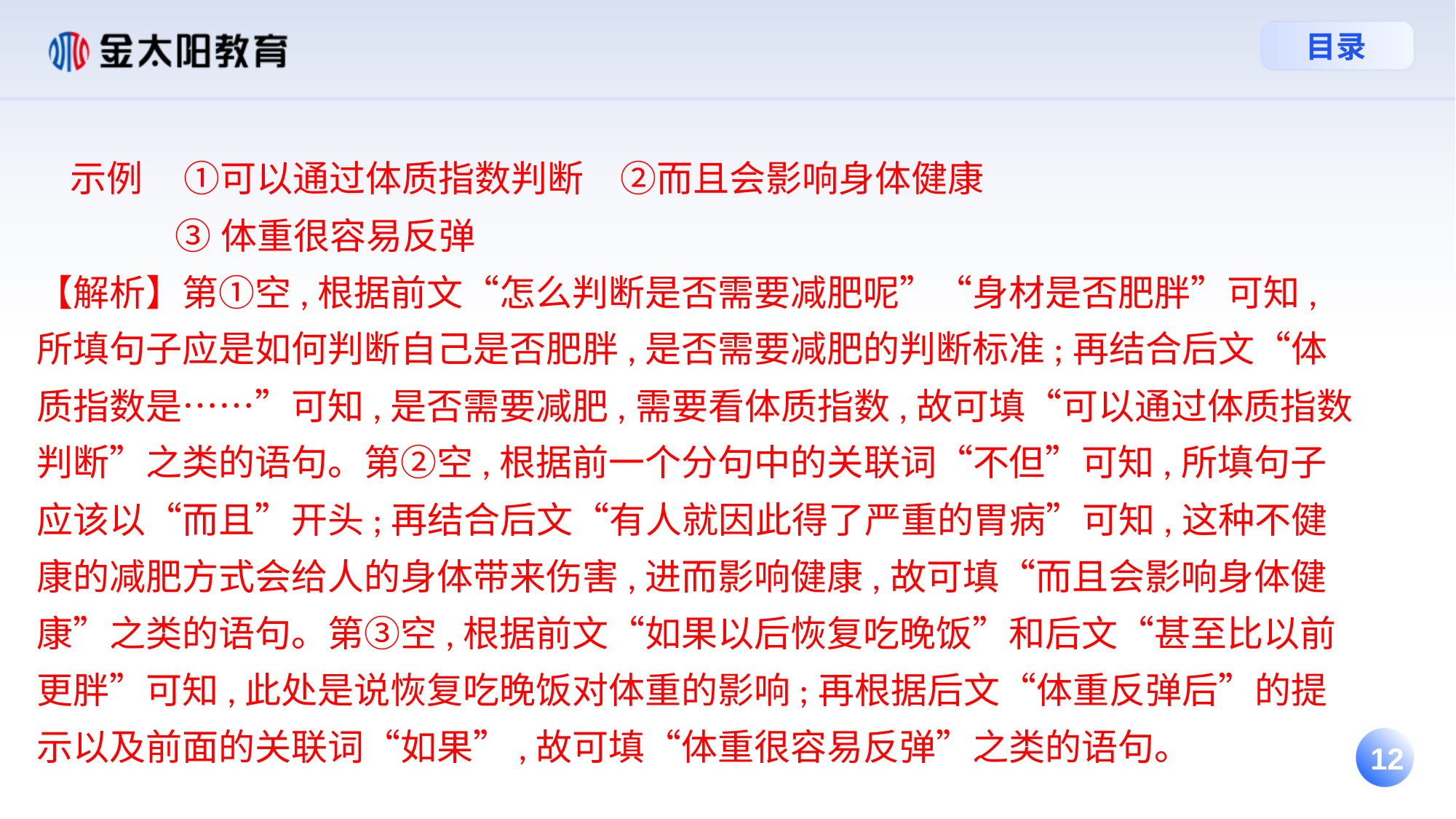

示例     ①可以通过体质指数判断　②而且会影响身体健康
                 ③体重很容易反弹
【解析】第①空,根据前文“怎么判断是否需要减肥呢”“身材是否肥胖”可知,所填句子应是如何判断自己是否肥胖,是否需要减肥的判断标准;再结合后文“体质指数是……”可知,是否需要减肥,需要看体质指数,故可填“可以通过体质指数判断”之类的语句。第②空,根据前一个分句中的关联词“不但”可知,所填句子应该以“而且”开头;再结合后文“有人就因此得了严重的胃病”可知,这种不健康的减肥方式会给人的身体带来伤害,进而影响健康,故可填“而且会影响身体健康”之类的语句。第③空,根据前文“如果以后恢复吃晚饭”和后文“甚至比以前更胖”可知,此处是说恢复吃晚饭对体重的影响;再根据后文“体重反弹后”的提示以及前面的关联词“如果”,故可填“体重很容易反弹”之类的语句。